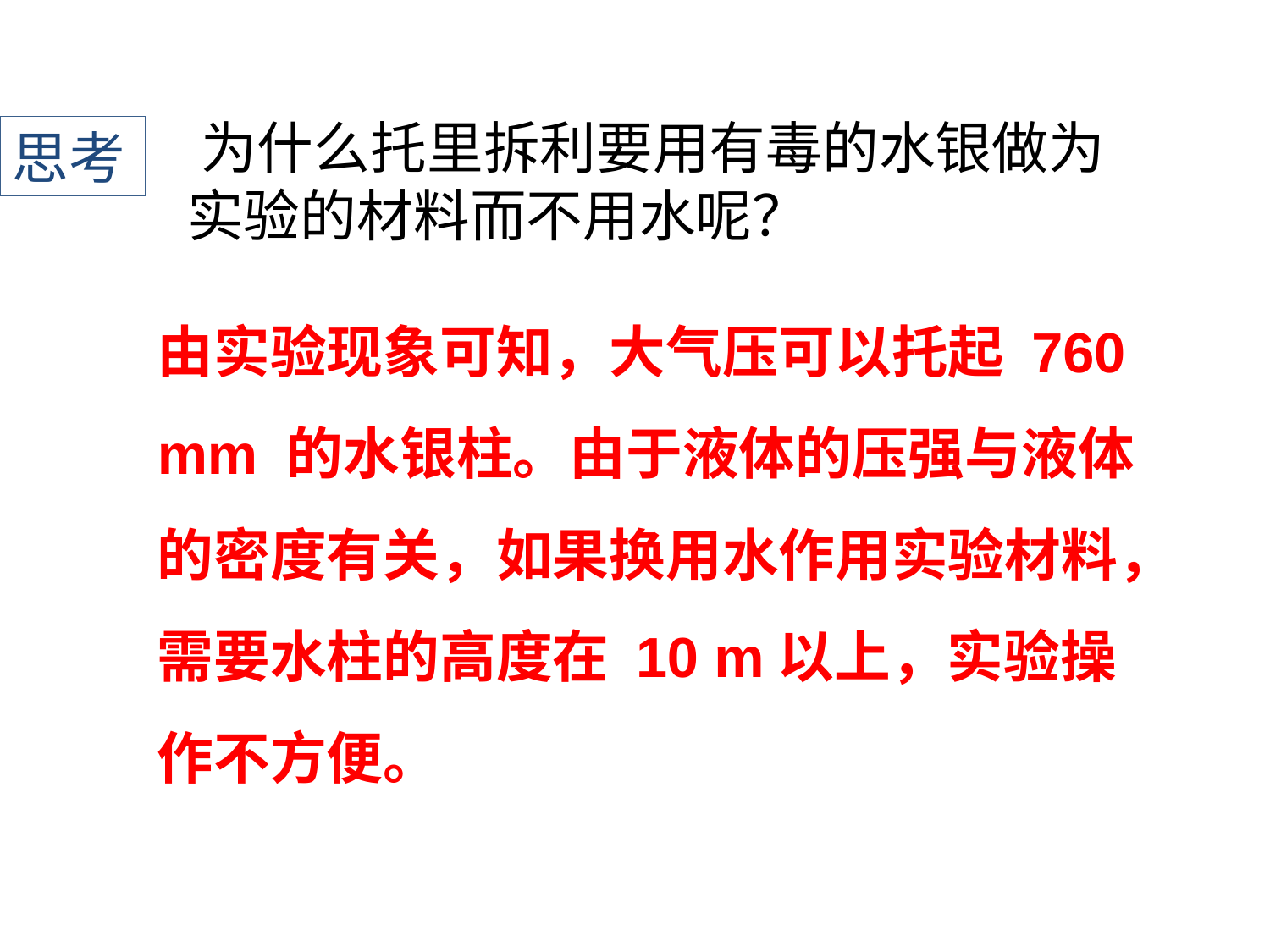

﻿为什么托里拆利要用有毒的水银做为实验的材料而不用水呢？
思考
由实验现象可知，大气压可以托起 760 mm 的水银柱。由于液体的压强与液体的密度有关，如果换用水作用实验材料，需要水柱的高度在 10 m以上，实验操作不方便。